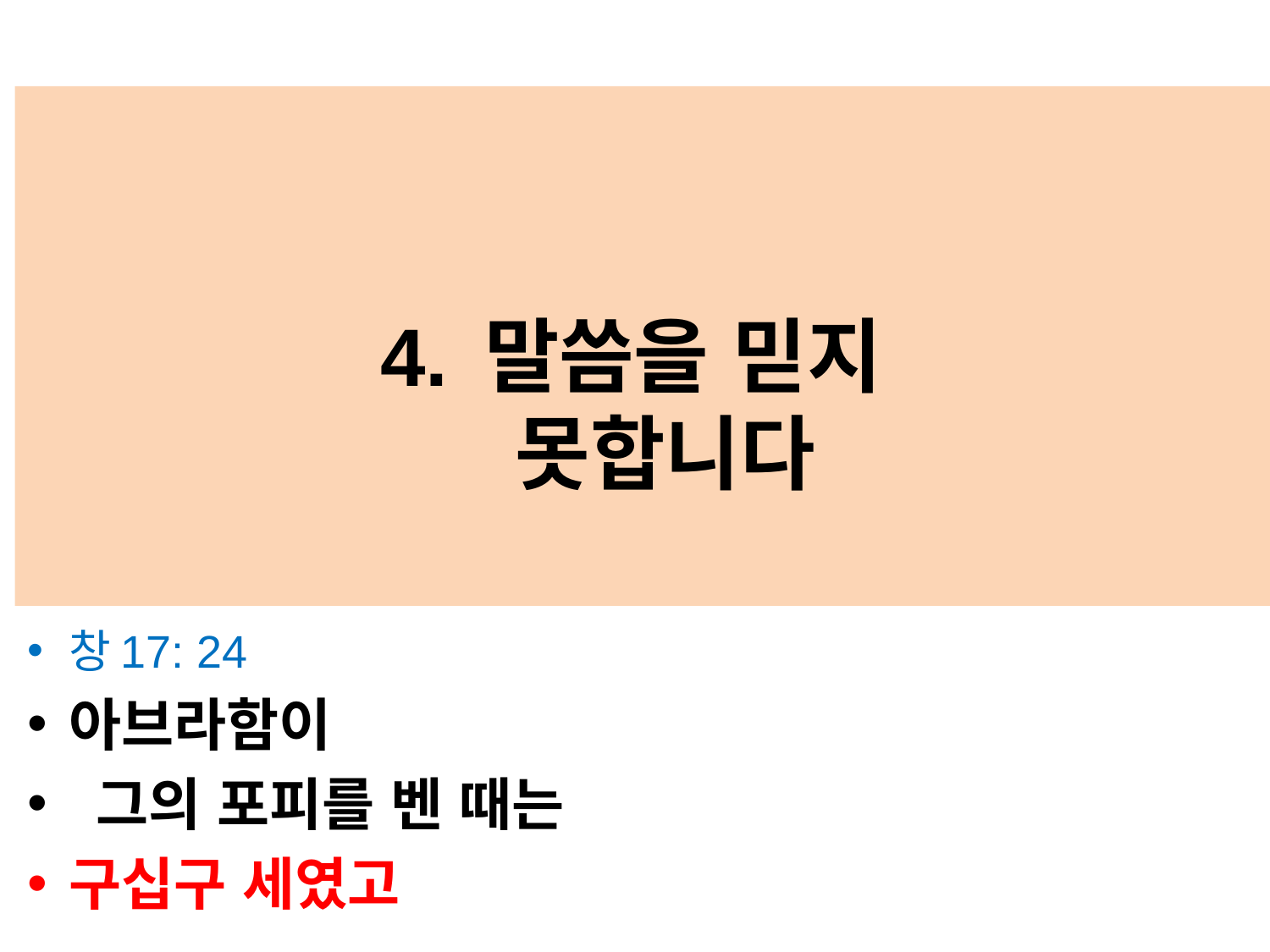

# 4. 말씀을 믿지 못합니다
창17: 24
아브라함이
 그의 포피를 벤 때는
구십구 세였고